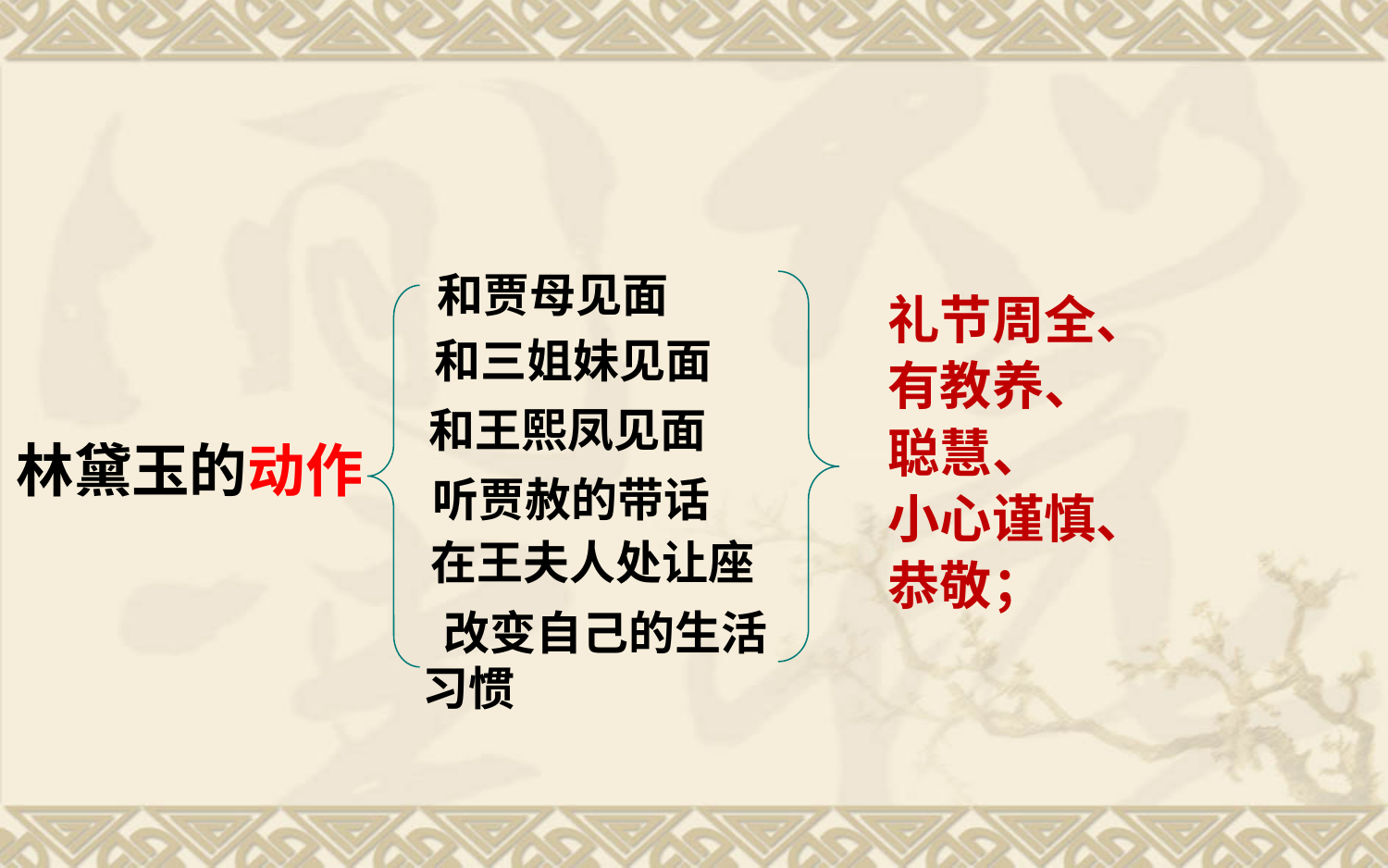

和贾母见面

礼节周全、
有教养、
聪慧、
小心谨慎、
恭敬；
 和三姐妹见面
和王熙凤见面
林黛玉的动作
听贾赦的带话
在王夫人处让座
 改变自己的生活
习惯